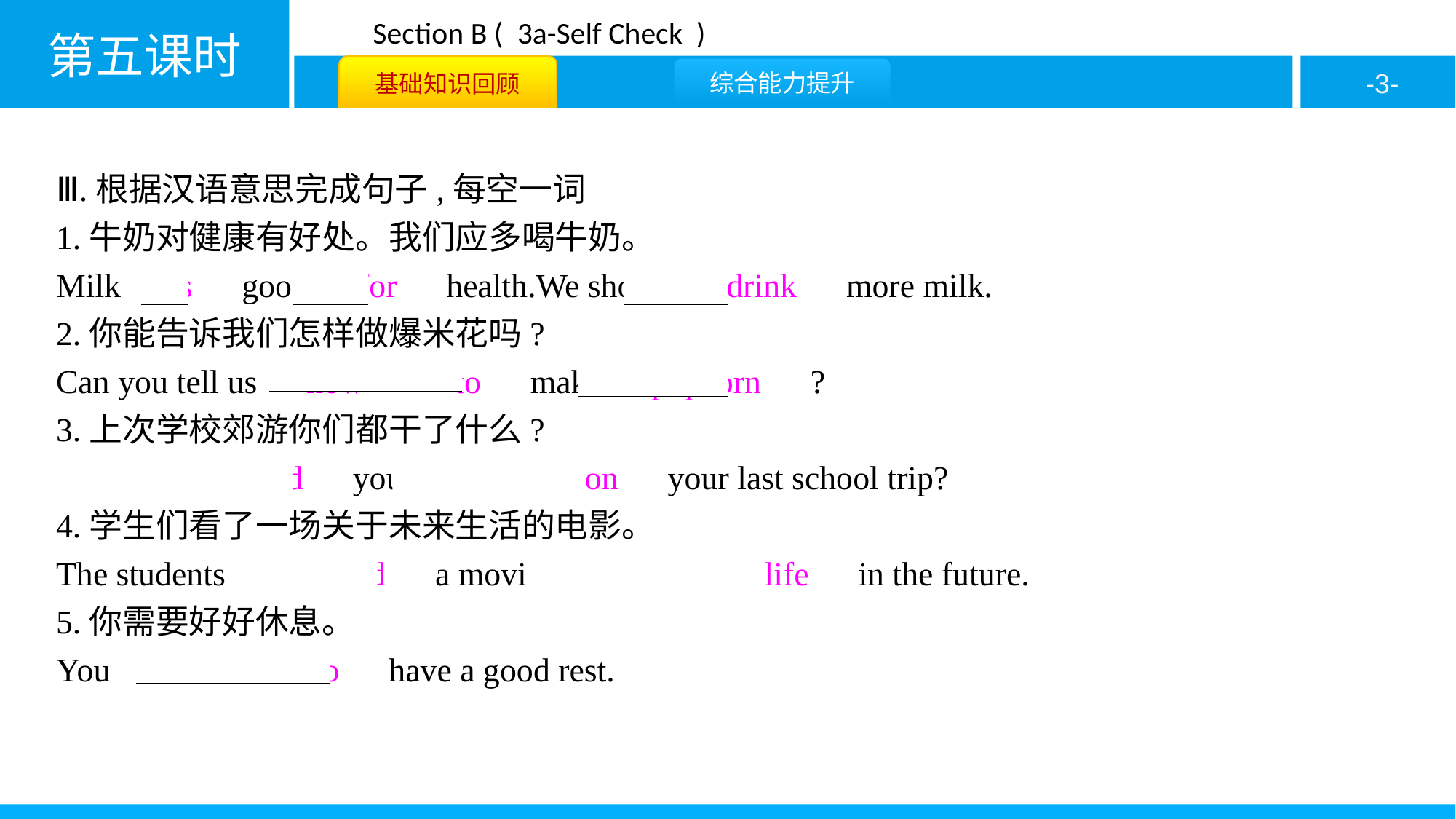

Ⅲ.根据汉语意思完成句子,每空一词
1.牛奶对健康有好处。我们应多喝牛奶。
Milk　is　good　for　health.We should　drink　more milk.
2.你能告诉我们怎样做爆米花吗?
Can you tell us　how　 　to　make　popcorn　?
3.上次学校郊游你们都干了什么?
　What　 　did　you 　do　 　on　your last school trip?
4.学生们看了一场关于未来生活的电影。
The students　watched　a movie 　about　 　life　in the future.
5.你需要好好休息。
You　need　 　to　have a good rest.